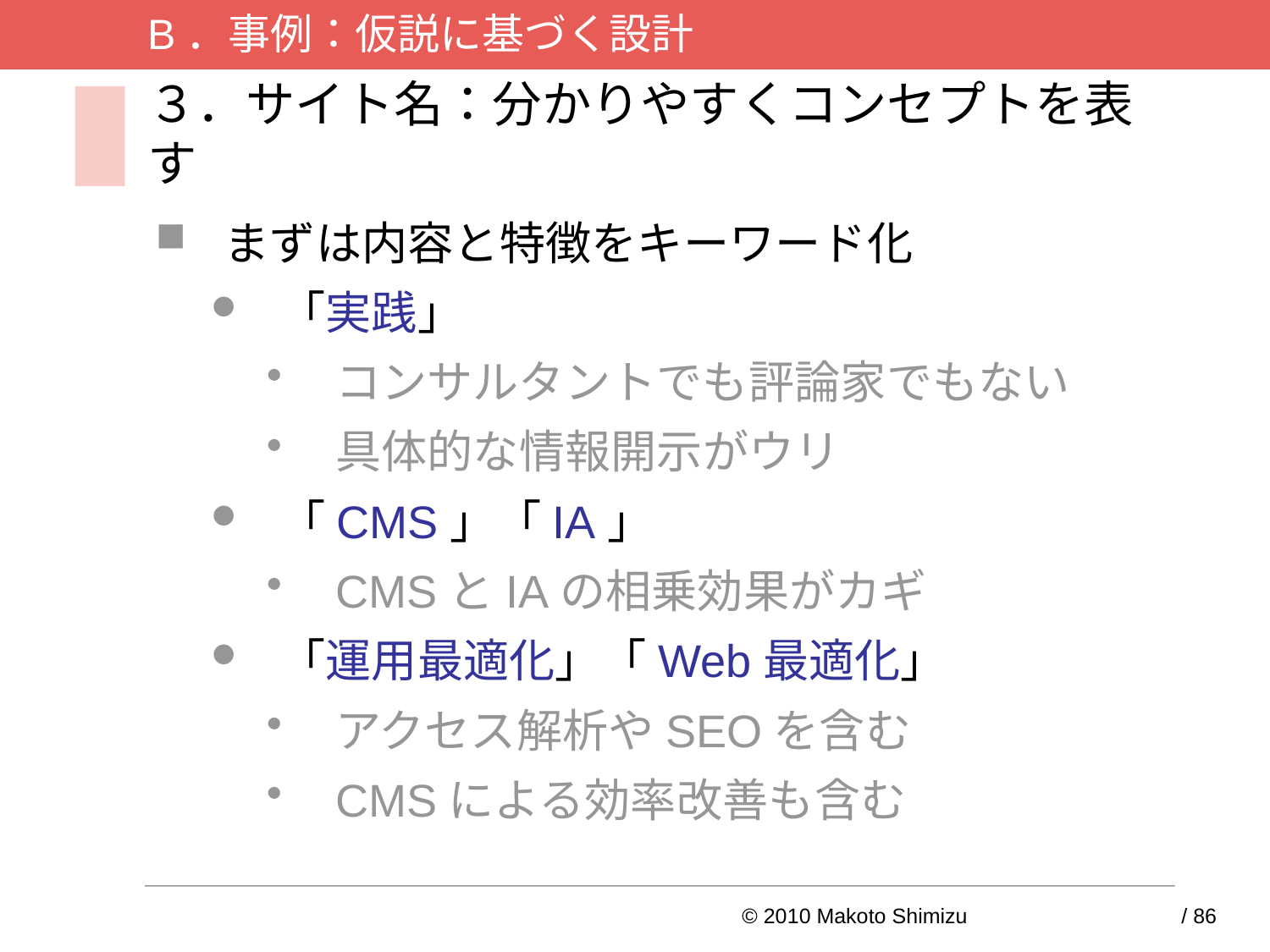

B．事例：仮説に基づく設計
# ３．サイト名：分かりやすくコンセプトを表す
まずは内容と特徴をキーワード化
「実践」
コンサルタントでも評論家でもない
具体的な情報開示がウリ
「CMS」「IA」
CMSとIAの相乗効果がカギ
「運用最適化」「Web最適化」
アクセス解析やSEOを含む
CMSによる効率改善も含む
© 2010 Makoto Shimizu	12